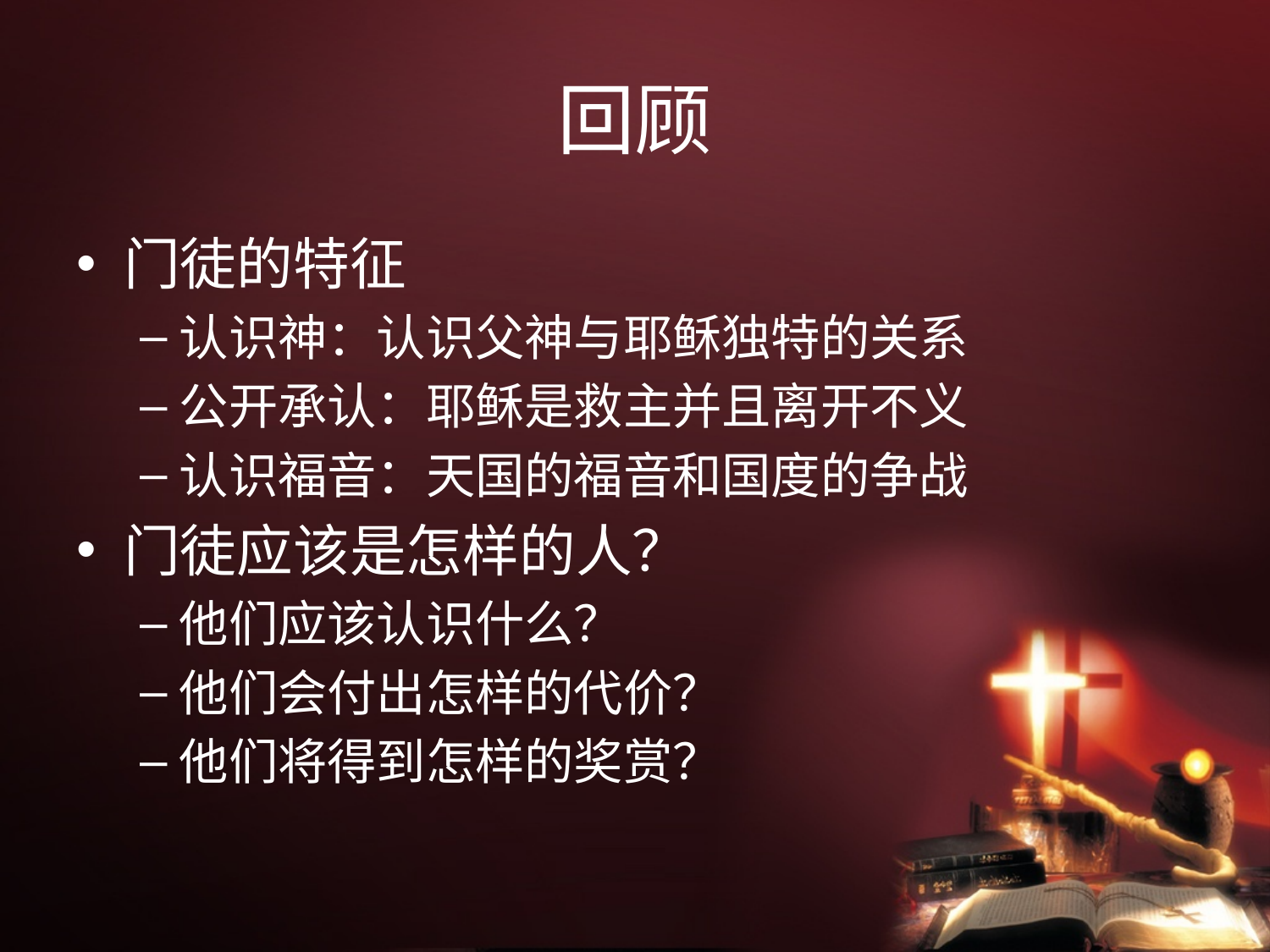

# 回顾
门徒的特征
认识神：认识父神与耶稣独特的关系
公开承认：耶稣是救主并且离开不义
认识福音：天国的福音和国度的争战
门徒应该是怎样的人？
他们应该认识什么？
他们会付出怎样的代价？
他们将得到怎样的奖赏？